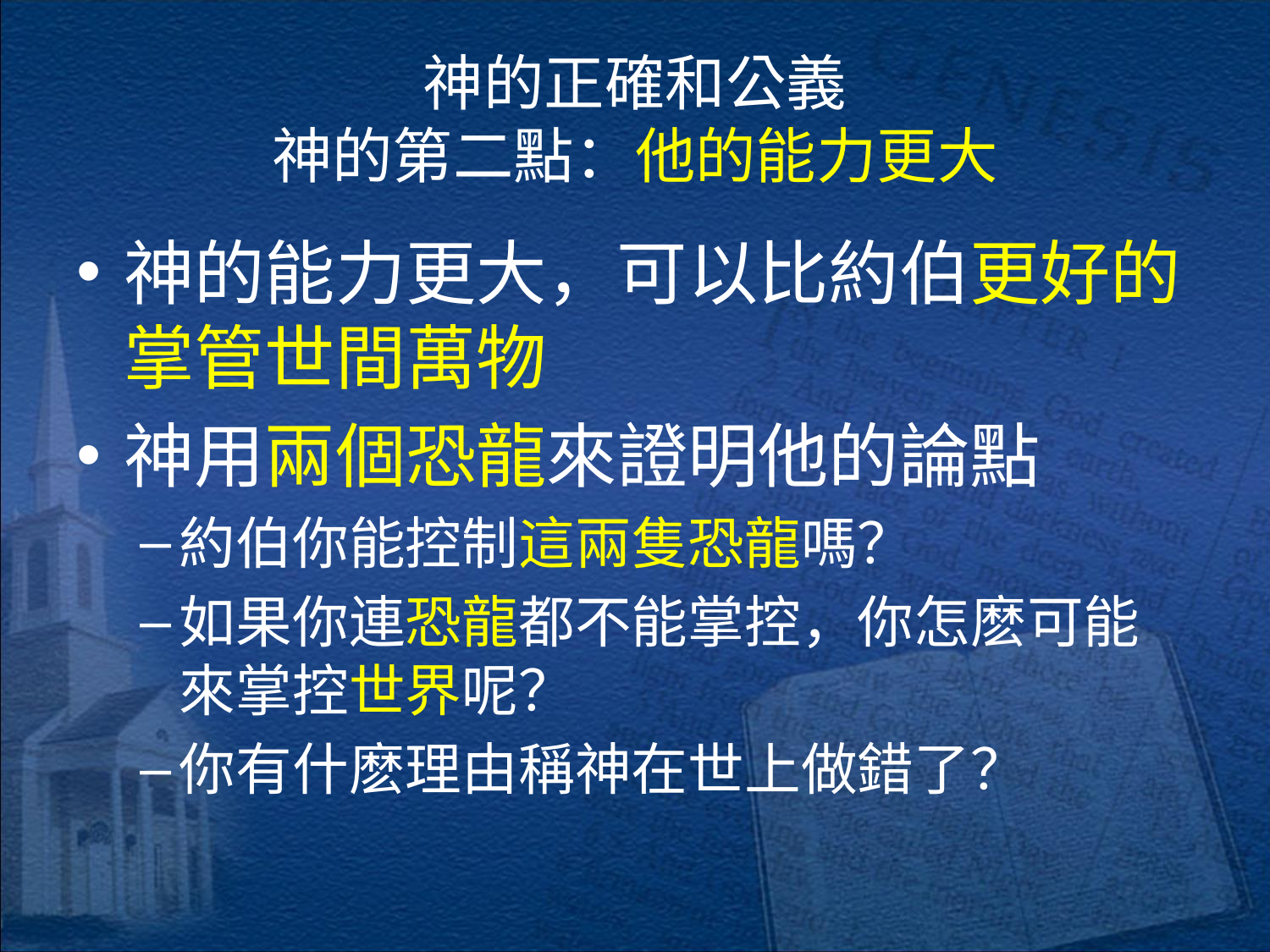

# 神的正確和公義 神的第二點：他的能力更大
神的能力更大，可以比約伯更好的掌管世間萬物
神用兩個恐龍來證明他的論點
約伯你能控制這兩隻恐龍嗎？
如果你連恐龍都不能掌控，你怎麽可能來掌控世界呢？
你有什麽理由稱神在世上做錯了？